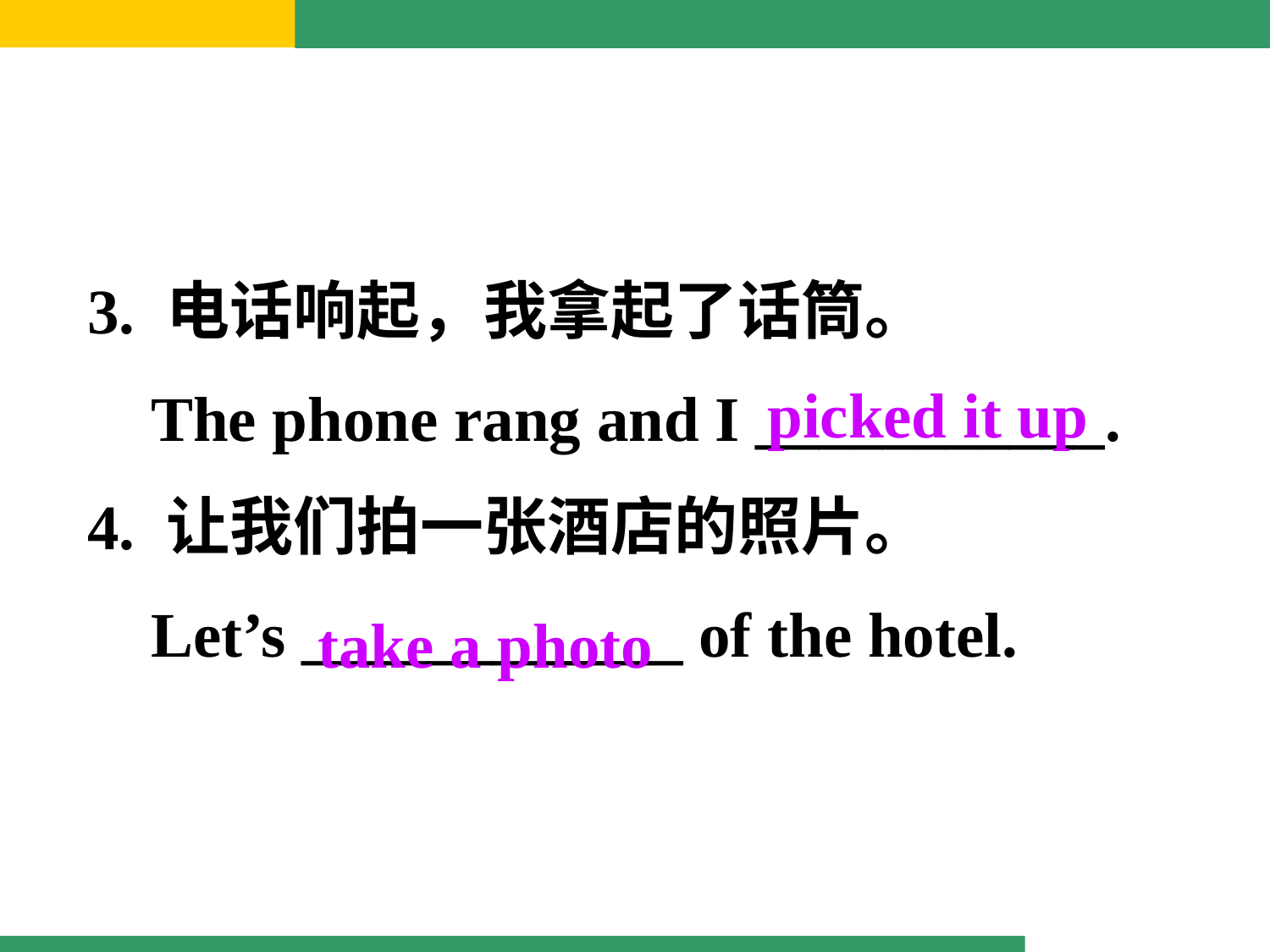

3. 电话响起，我拿起了话筒。
    The phone rang and I ___________.
4. 让我们拍一张酒店的照片。
    Let’s ____________ of the hotel.
picked it up
take a photo